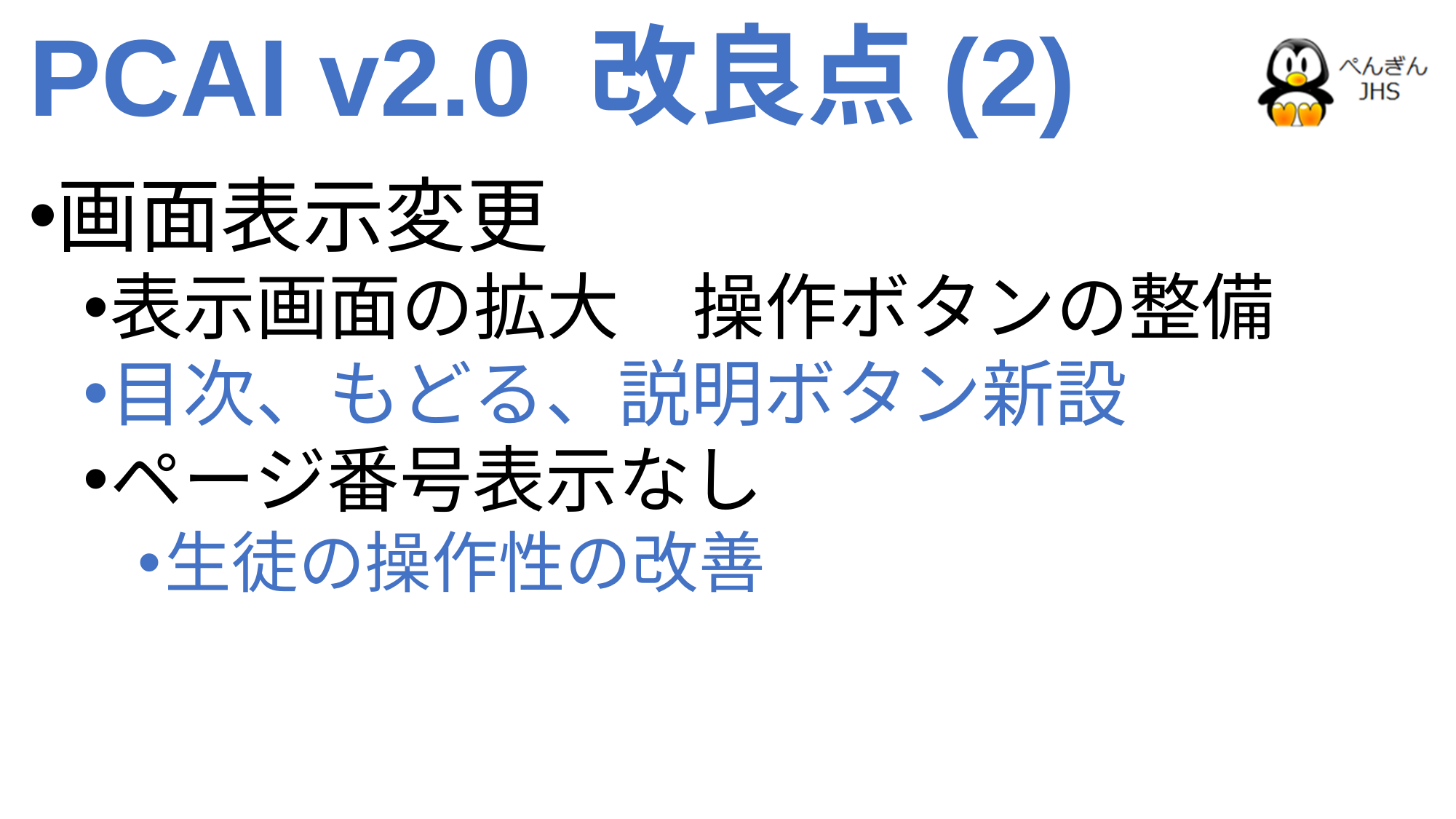

# PCAI v2.0 改良点(2)
画面表示変更
表示画面の拡大　操作ボタンの整備
目次、もどる、説明ボタン新設
ページ番号表示なし
生徒の操作性の改善